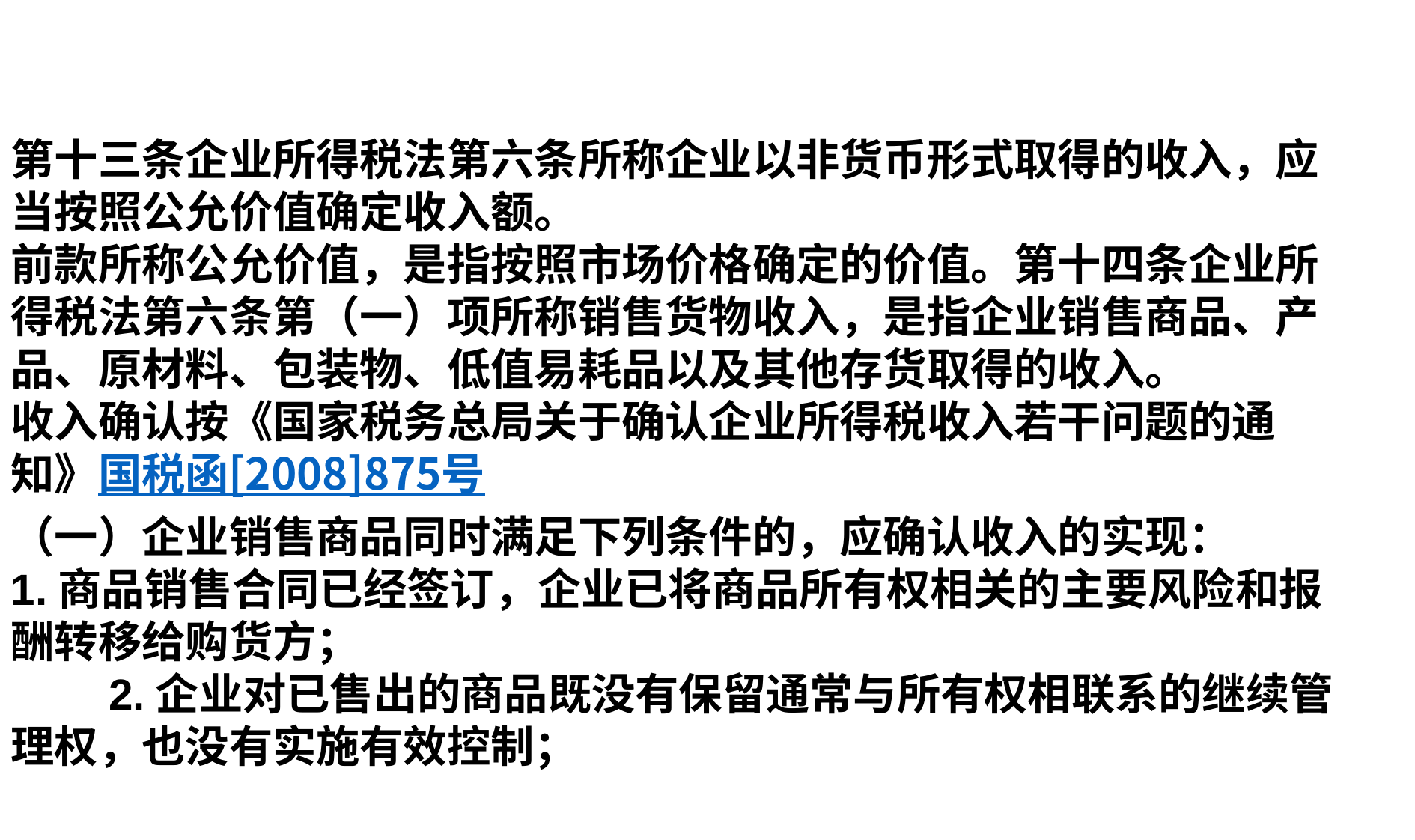

第十三条企业所得税法第六条所称企业以非货币形式取得的收入，应当按照公允价值确定收入额。
前款所称公允价值，是指按照市场价格确定的价值。第十四条企业所得税法第六条第（一）项所称销售货物收入，是指企业销售商品、产品、原材料、包装物、低值易耗品以及其他存货取得的收入。
收入确认按《国家税务总局关于确认企业所得税收入若干问题的通知》国税函[2008]875号
（一）企业销售商品同时满足下列条件的，应确认收入的实现：
1.商品销售合同已经签订，企业已将商品所有权相关的主要风险和报酬转移给购货方；
　　2.企业对已售出的商品既没有保留通常与所有权相联系的继续管理权，也没有实施有效控制；